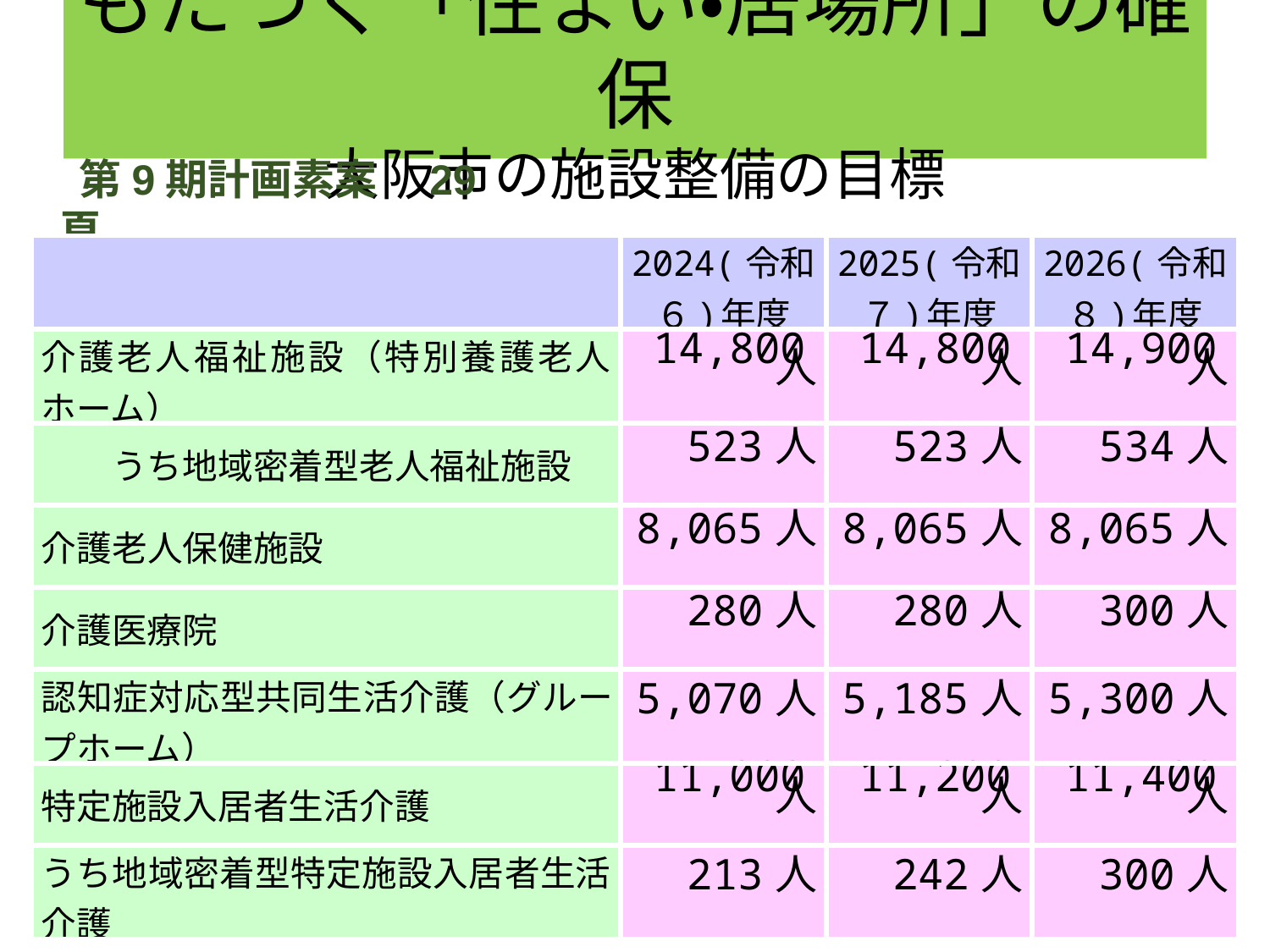

# もたつく「住まい・居場所」の確保 大阪市の施設整備の目標
 第9期計画素案　29頁
|  | 2024(令和６)年度 | 2025(令和７)年度 | 2026(令和８)年度 |
| --- | --- | --- | --- |
| 介護老人福祉施設（特別養護老人ホーム） | 14,800人 | 14,800人 | 14,900人 |
| うち地域密着型老人福祉施設 | 523人 | 523人 | 534人 |
| 介護老人保健施設 | 8,065人 | 8,065人 | 8,065人 |
| 介護医療院 | 280人 | 280人 | 300人 |
| 認知症対応型共同生活介護（グループホーム） | 5,070人 | 5,185人 | 5,300人 |
| 特定施設入居者生活介護 | 11,000人 | 11,200人 | 11,400人 |
| うち地域密着型特定施設入居者生活介護 | 213人 | 242人 | 300人 |
50